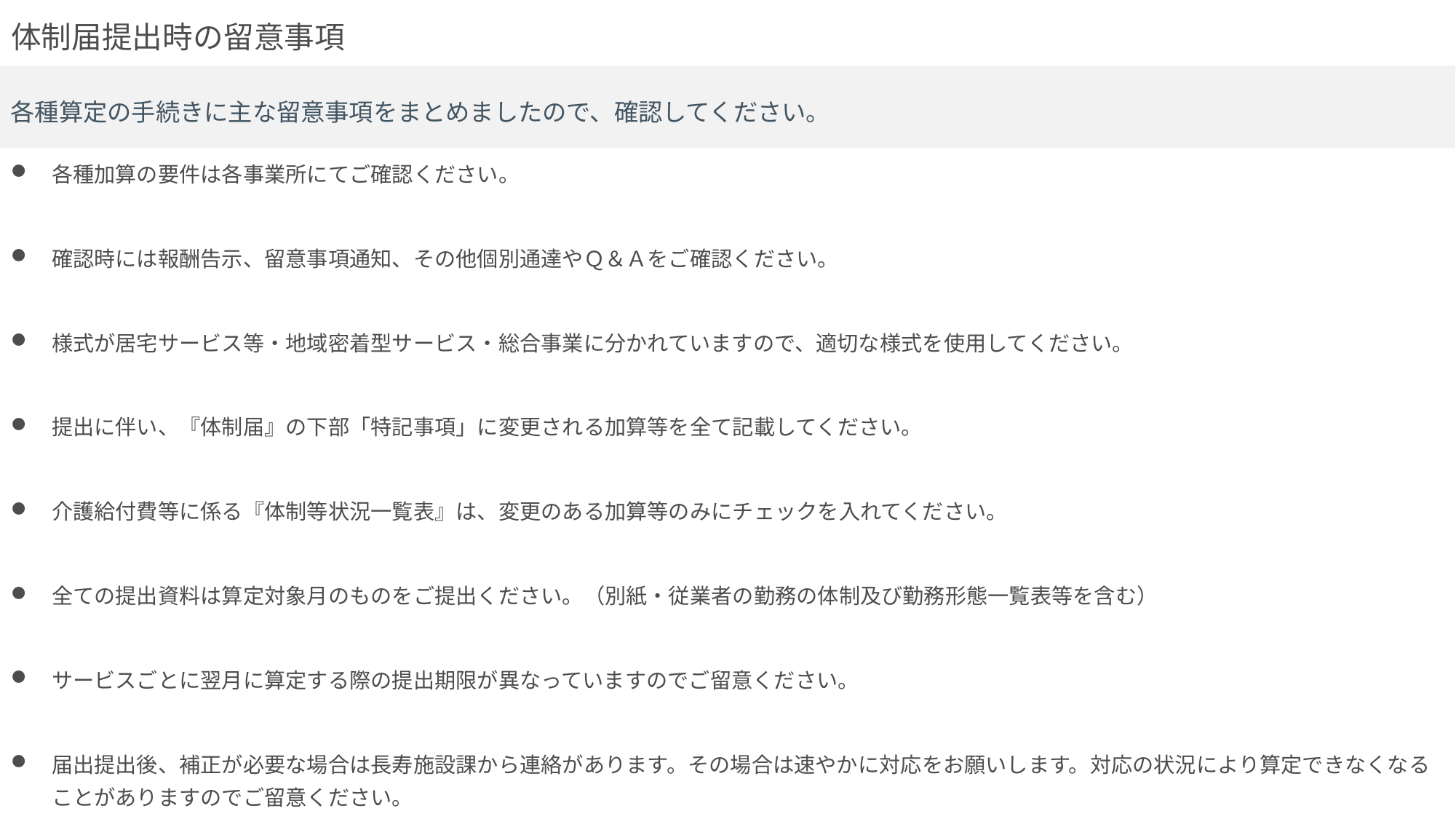

# 体制届提出時の留意事項
各種算定の手続きに主な留意事項をまとめましたので、確認してください。
各種加算の要件は各事業所にてご確認ください。

確認時には報酬告示、留意事項通知、その他個別通達やＱ＆Ａをご確認ください。

様式が居宅サービス等・地域密着型サービス・総合事業に分かれていますので、適切な様式を使用してください。

提出に伴い、『体制届』の下部「特記事項」に変更される加算等を全て記載してください。

介護給付費等に係る『体制等状況一覧表』は、変更のある加算等のみにチェックを入れてください。

全ての提出資料は算定対象月のものをご提出ください。（別紙・従業者の勤務の体制及び勤務形態一覧表等を含む）

サービスごとに翌月に算定する際の提出期限が異なっていますのでご留意ください。

届出提出後、補正が必要な場合は長寿施設課から連絡があります。その場合は速やかに対応をお願いします。対応の状況により算定できなくなることがありますのでご留意ください。